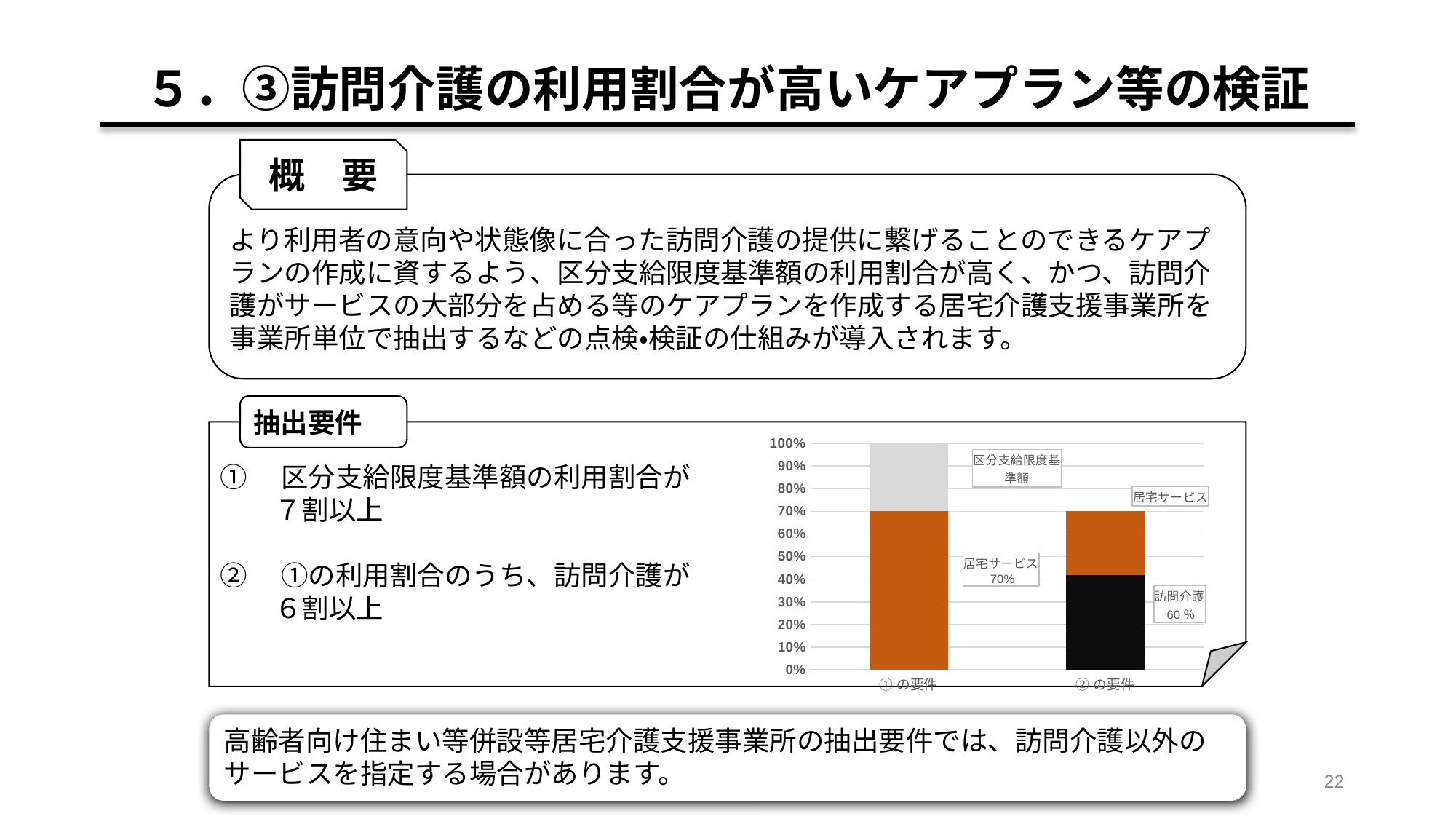

# ５．③訪問介護の利用割合が高いケアプラン等の検証
概　要

より利用者の意向や状態像に合った訪問介護の提供に繋げることのできるケアプランの作成に資するよう、区分支給限度基準額の利用割合が高く、かつ、訪問介護がサービスの大部分を占める等のケアプランを作成する居宅介護支援事業所を事業所単位で抽出するなどの点検・検証の仕組みが導入されます。
抽出要件

①　区分支給限度基準額の利用割合が
　　７割以上

②　①の利用割合のうち、訪問介護が
　　６割以上

### Chart

| Category | 訪問介護 | 居宅サービス | 区分支給限度基準額 |
|---|---|---|---|
| ①の要件 | 0.0 | 0.7 | 0.3 |
| ②の要件 | 0.42 | 0.28 | None |
高齢者向け住まい等併設等居宅介護支援事業所の抽出要件では、訪問介護以外のサービスを指定する場合があります。
22